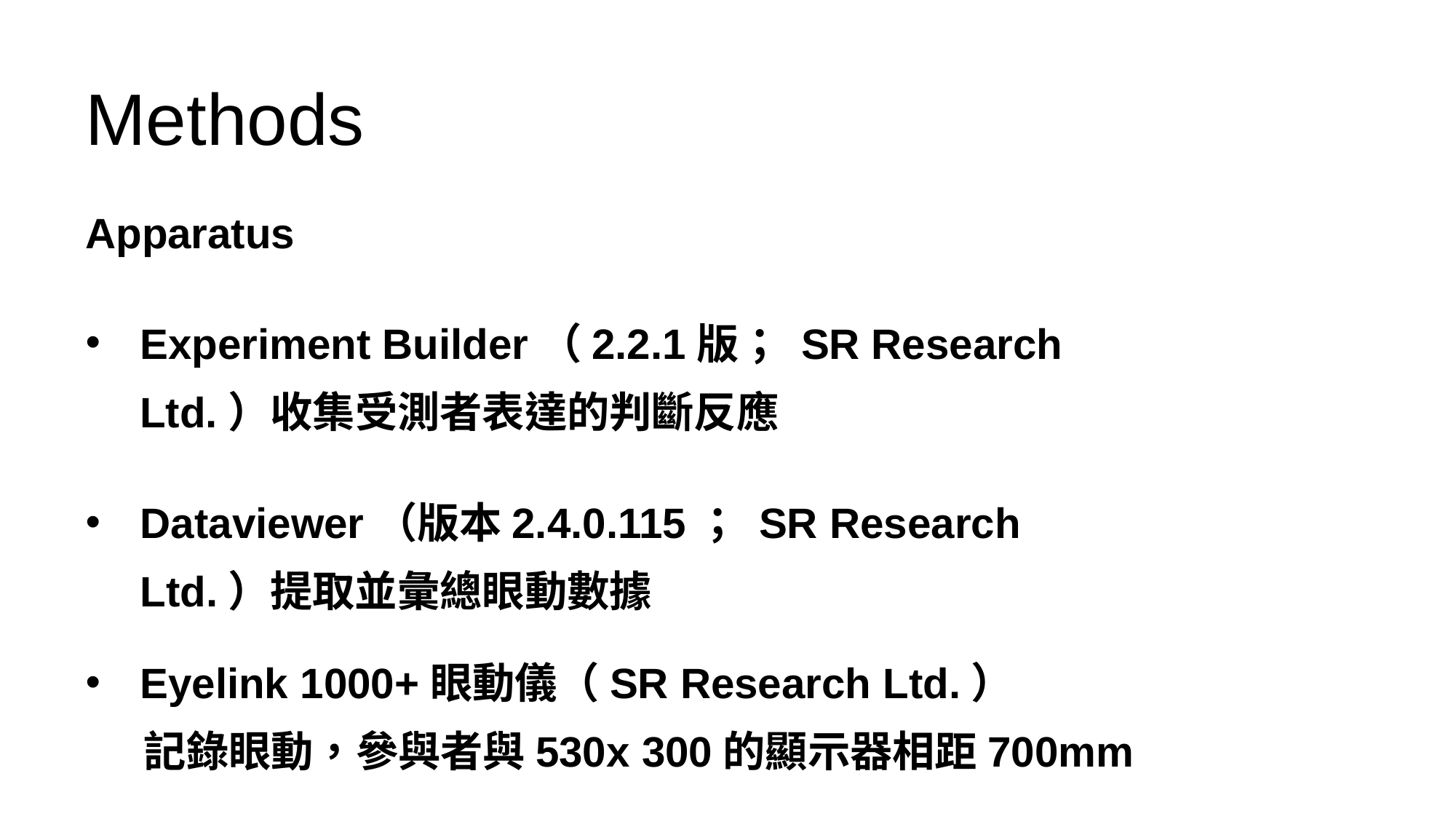

Methods
Apparatus
Experiment Builder（2.2.1版； SR Research Ltd.）收集受測者表達的判斷反應
Dataviewer（版本2.4.0.115； SR Research Ltd.）提取並彙總眼動數據
Eyelink 1000+眼動儀（SR Research Ltd.）
     記錄眼動，參與者與530x 300的顯示器相距700mm